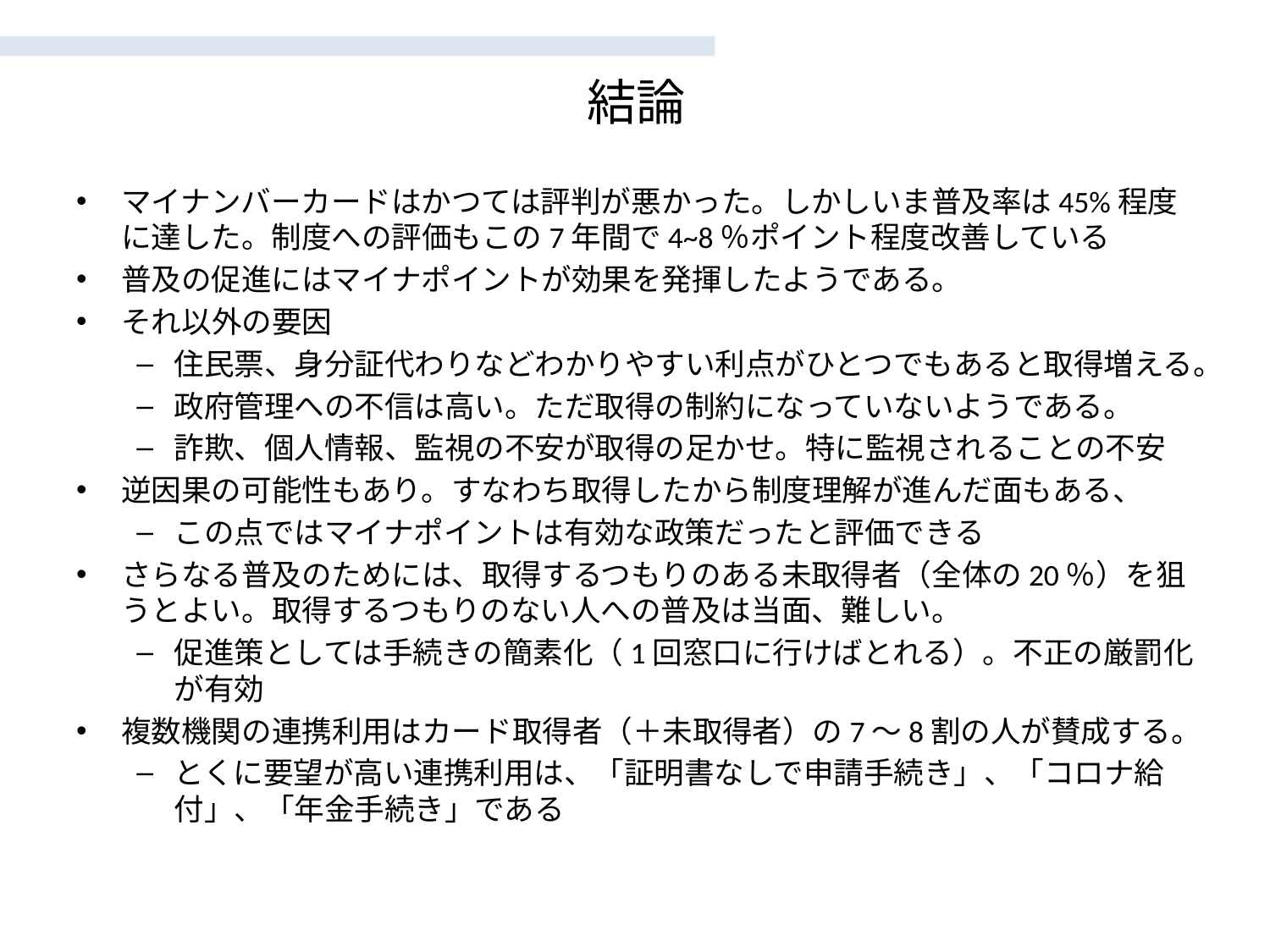

# 結論
マイナンバーカードはかつては評判が悪かった。しかしいま普及率は45%程度に達した。制度への評価もこの7年間で4~8％ポイント程度改善している
普及の促進にはマイナポイントが効果を発揮したようである。
それ以外の要因
住民票、身分証代わりなどわかりやすい利点がひとつでもあると取得増える。
政府管理への不信は高い。ただ取得の制約になっていないようである。
詐欺、個人情報、監視の不安が取得の足かせ。特に監視されることの不安
逆因果の可能性もあり。すなわち取得したから制度理解が進んだ面もある、
この点ではマイナポイントは有効な政策だったと評価できる
さらなる普及のためには、取得するつもりのある未取得者（全体の20％）を狙うとよい。取得するつもりのない人への普及は当面、難しい。
促進策としては手続きの簡素化（1回窓口に行けばとれる）。不正の厳罰化が有効
複数機関の連携利用はカード取得者（＋未取得者）の7～8割の人が賛成する。
とくに要望が高い連携利用は、「証明書なしで申請手続き」、「コロナ給付」、「年金手続き」である